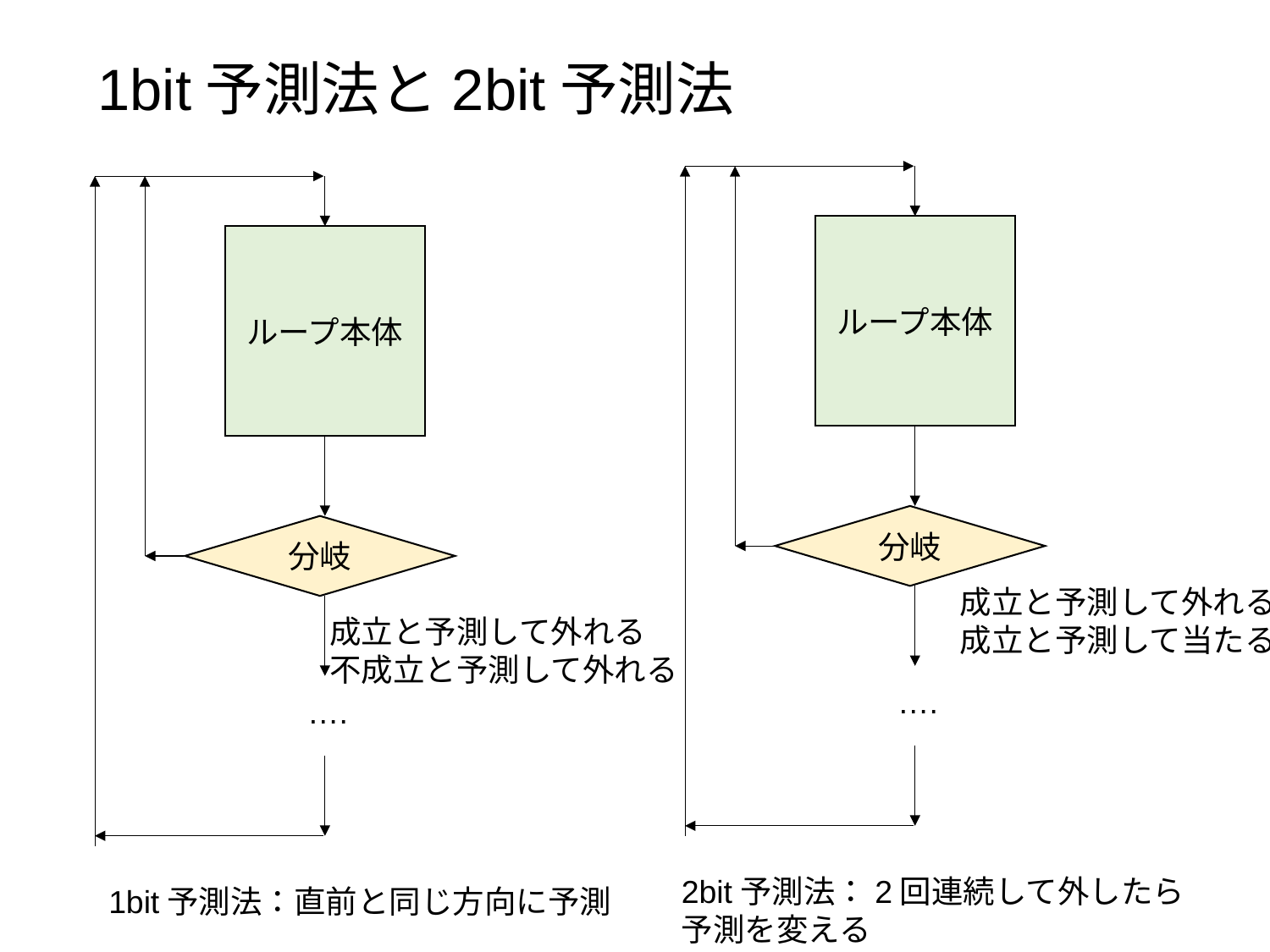

# 1bit予測法と2bit予測法
ループ本体
ループ本体
分岐
分岐
成立と予測して外れる
成立と予測して当たる
成立と予測して外れる
不成立と予測して外れる
….
….
2bit予測法：2回連続して外したら
予測を変える
1bit予測法：直前と同じ方向に予測